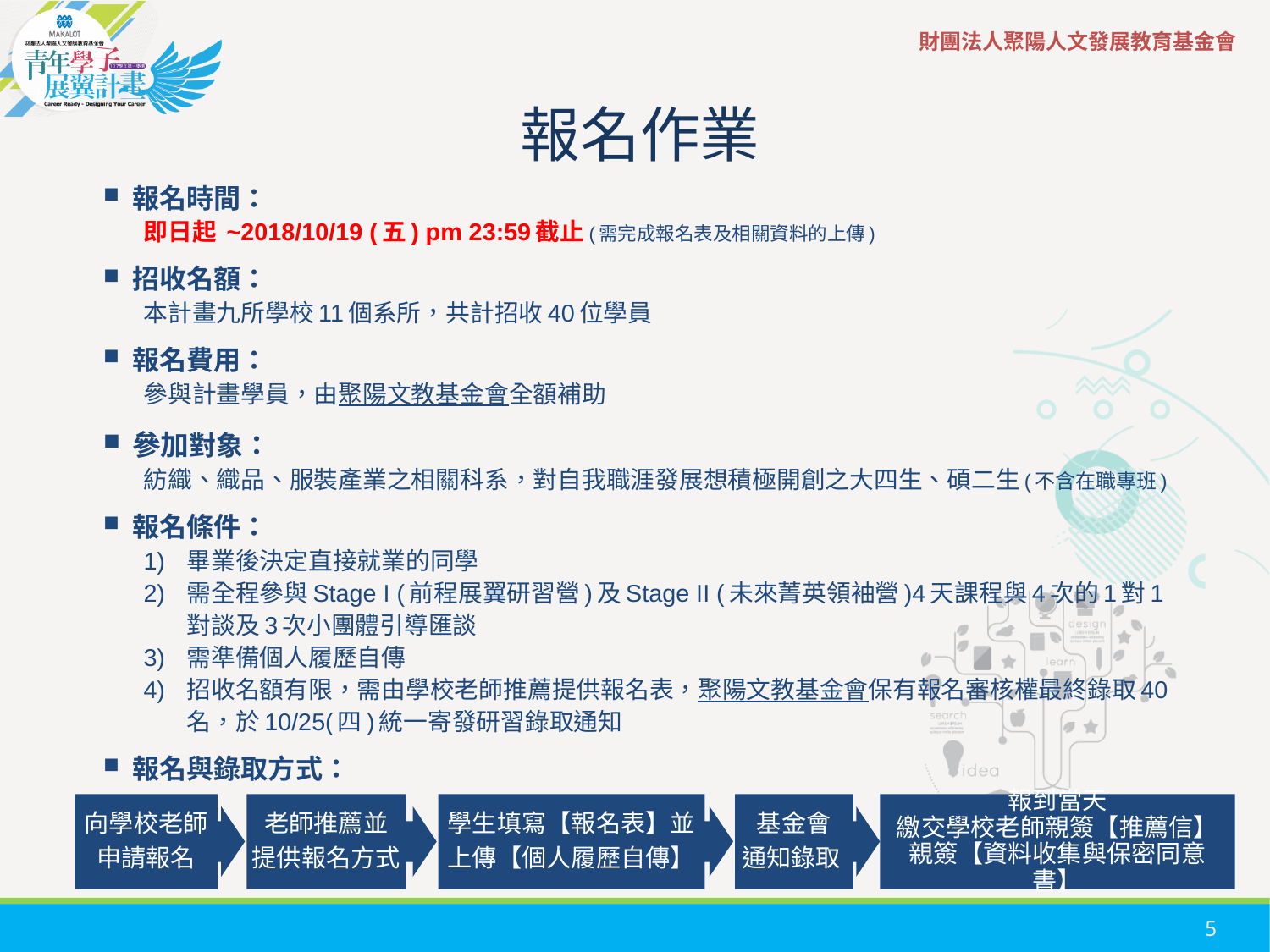

# 報名作業
報名時間：
即日起 ~2018/10/19 (五) pm 23:59截止(需完成報名表及相關資料的上傳)
招收名額：
本計畫九所學校11個系所，共計招收40位學員
報名費用：
參與計畫學員，由聚陽文教基金會全額補助
參加對象：
紡織、織品、服裝產業之相關科系，對自我職涯發展想積極開創之大四生、碩二生(不含在職專班)
報名條件：
畢業後決定直接就業的同學
需全程參與Stage I (前程展翼研習營)及Stage II (未來菁英領袖營)4天課程與4次的1對1對談及3次小團體引導匯談
需準備個人履歷自傳
招收名額有限，需由學校老師推薦提供報名表，聚陽文教基金會保有報名審核權最終錄取40名，於10/25(四)統一寄發研習錄取通知
報名與錄取方式：
向學校老師
申請報名
老師推薦並
提供報名方式
學生填寫【報名表】並
上傳【個人履歷自傳】
基金會
通知錄取
報到當天
繳交學校老師親簽【推薦信】
親簽【資料收集與保密同意書】